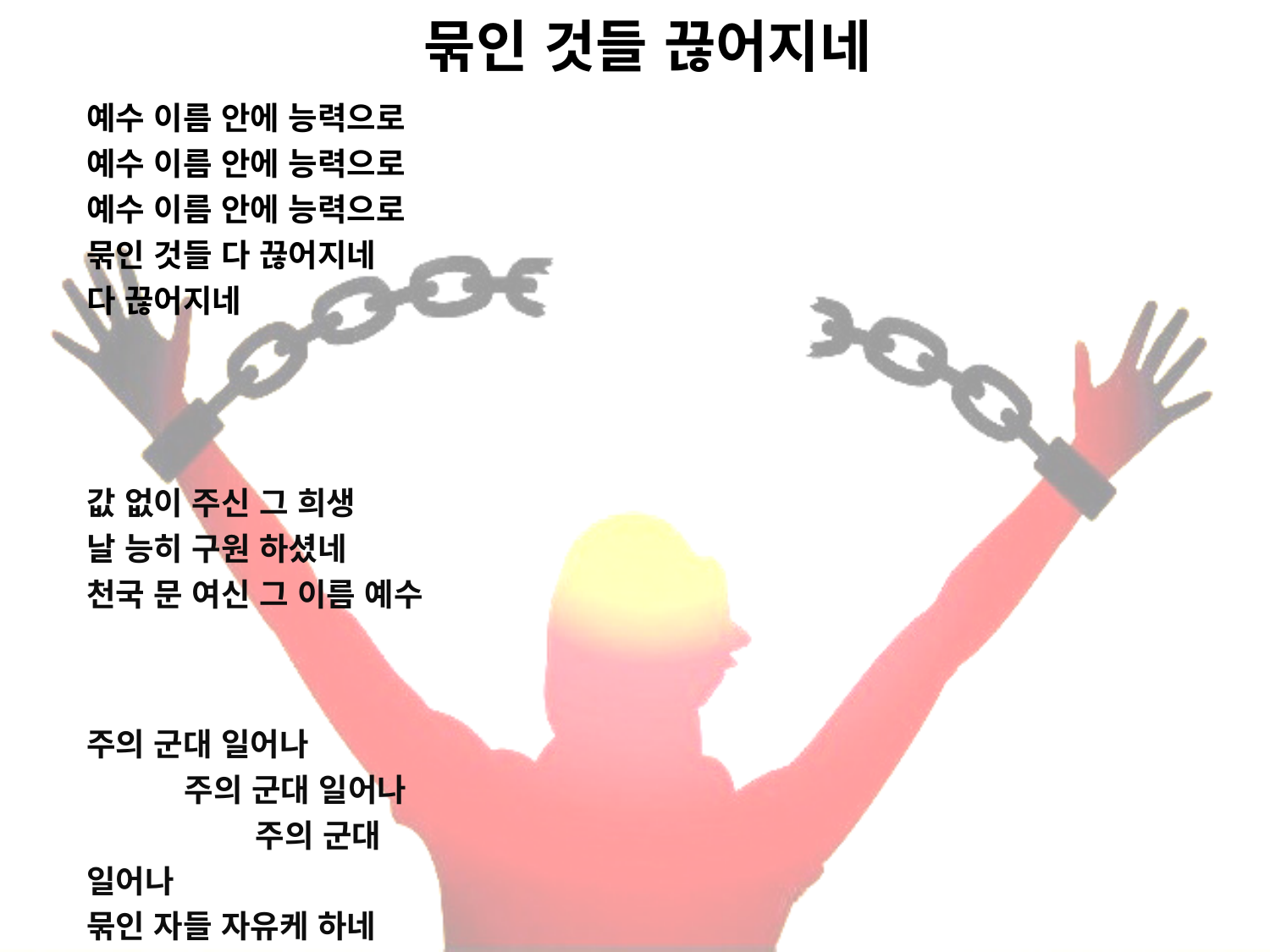

# 묶인 것들 끊어지네
예수 이름 안에 능력으로
예수 이름 안에 능력으로
예수 이름 안에 능력으로
묶인 것들 다 끊어지네
다 끊어지네

값 없이 주신 그 희생
날 능히 구원 하셨네
천국 문 여신 그 이름 예수

주의 군대 일어나                              주의 군대 일어나                           주의 군대 일어나
묶인 자들 자유케 하네
자유케 하네